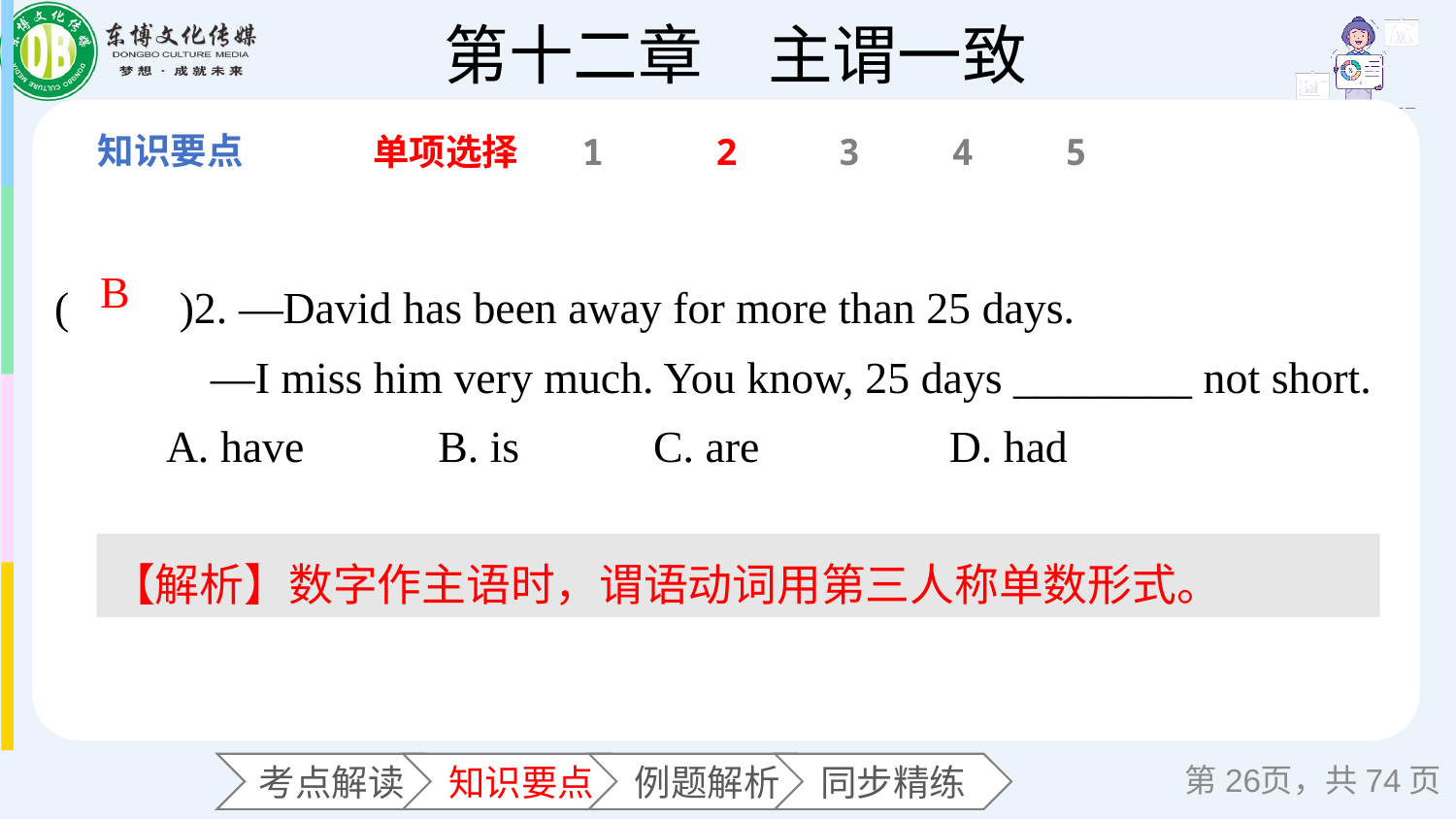

单项选择
1
2
3
4
5
(　　)2. —David has been away for more than 25 days.
              —I miss him very much. You know, 25 days ________ not short.
          A. have            B. is            C. are                 D. had

B
【解析】数字作主语时，谓语动词用第三人称单数形式。
第26页，共74页